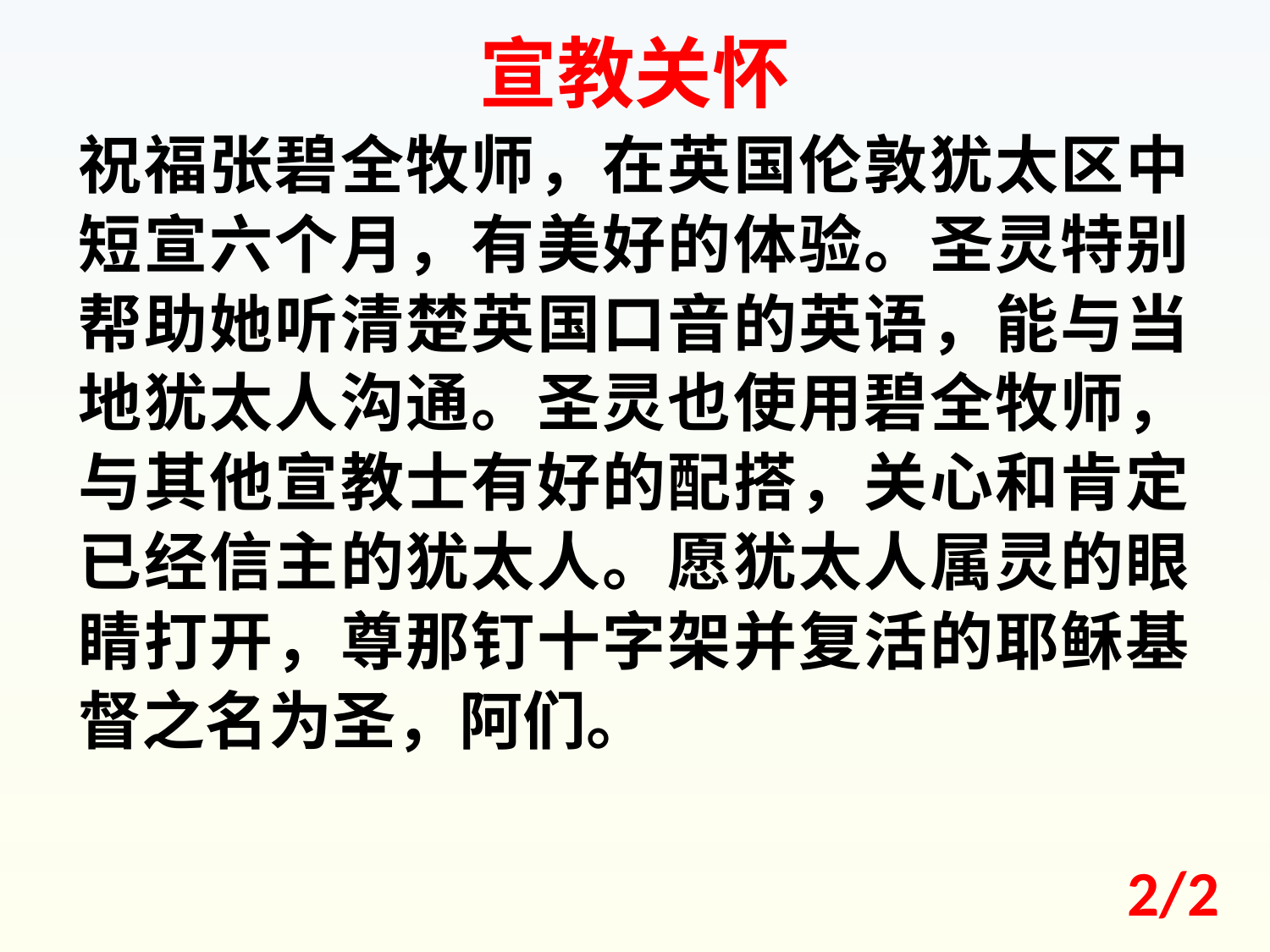

宣教关怀
祝福张碧全牧师，在英国伦敦犹太区中短宣六个月，有美好的体验。圣灵特别帮助她听清楚英国口音的英语，能与当地犹太人沟通。圣灵也使用碧全牧师，与其他宣教士有好的配搭，关心和肯定已经信主的犹太人。愿犹太人属灵的眼睛打开，尊那钉十字架并复活的耶稣基督之名为圣，阿们。
2/2